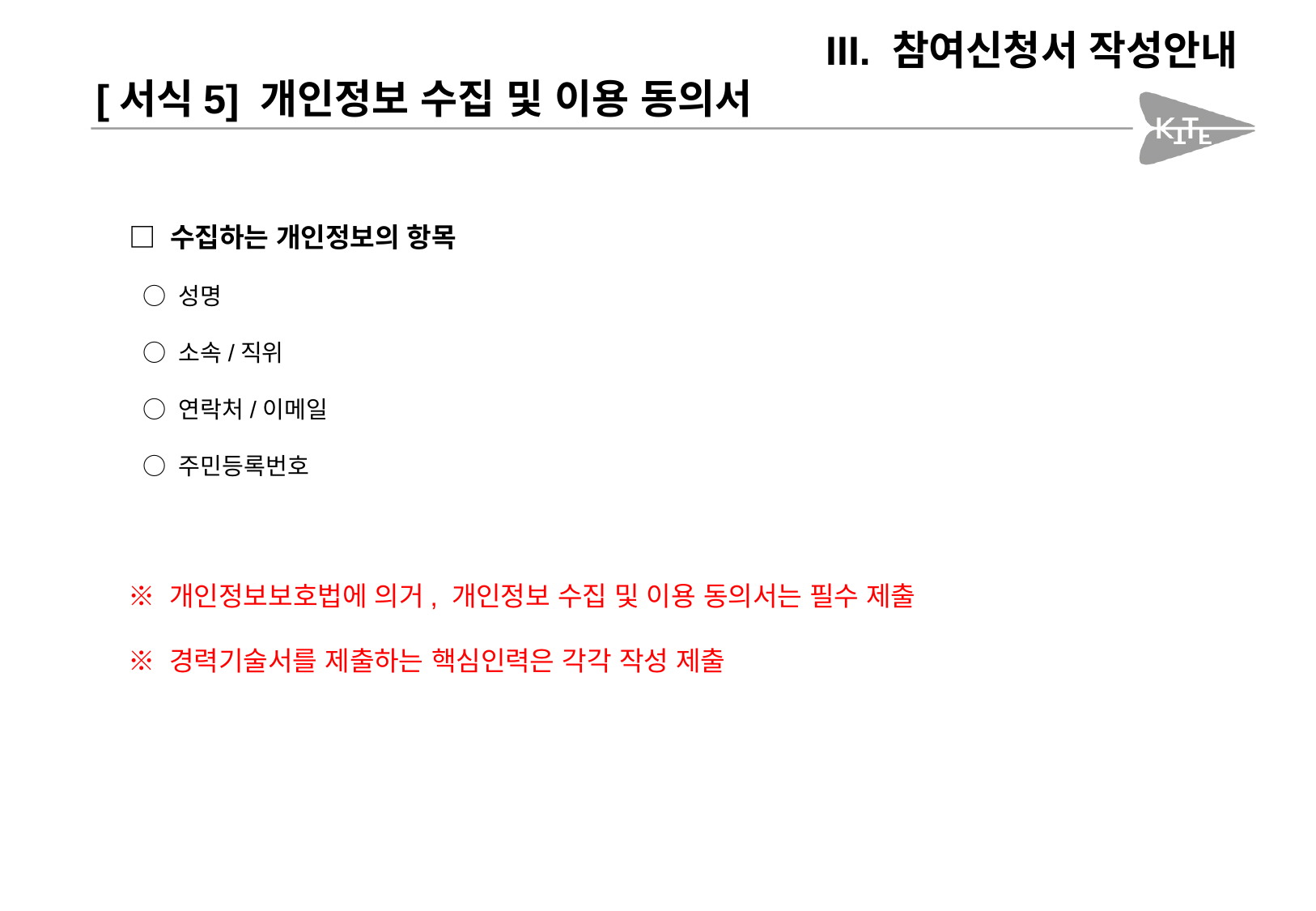

III. 참여신청서 작성안내
[서식5] 개인정보 수집 및 이용 동의서
□ 수집하는 개인정보의 항목
  ○ 성명
  ○ 소속/직위
  ○ 연락처/이메일
  ○ 주민등록번호
※ 개인정보보호법에 의거, 개인정보 수집 및 이용 동의서는 필수 제출
※ 경력기술서를 제출하는 핵심인력은 각각 작성 제출